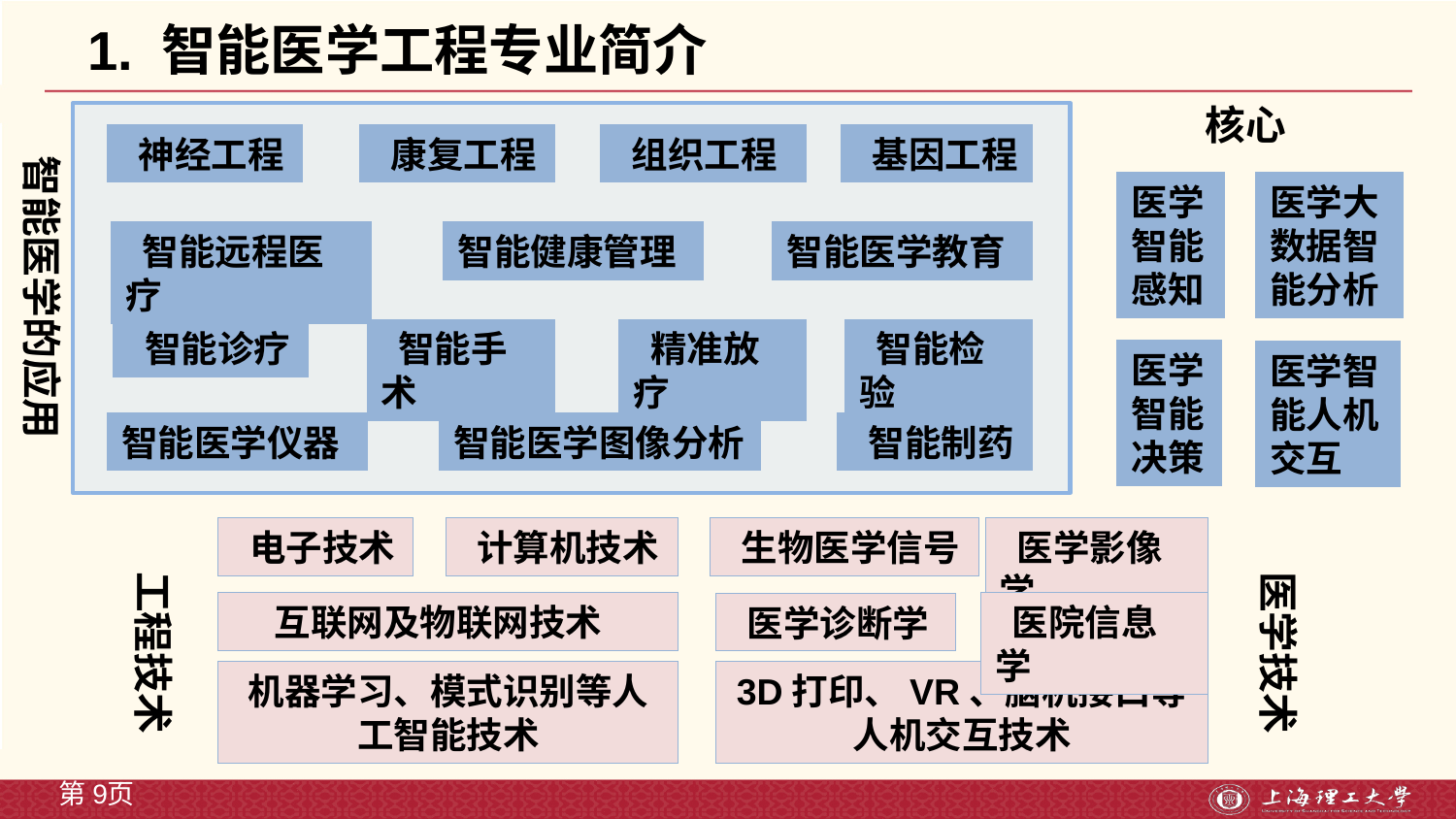

# 1. 智能医学工程专业简介
核心

 神经工程
 康复工程
 组织工程
 基因工程
智能医学的应用
医学智能感知
医学大数据智能分析
 智能远程医疗
智能健康管理
智能医学教育
 智能诊疗
 智能手术
 精准放疗
 智能检验
医学智能决策
医学智能人机交互
智能医学仪器
智能医学图像分析
 智能制药
 电子技术
 计算机技术
 生物医学信号
 医学影像学
工程技术
医学技术
    互联网及物联网技术
 医院信息学
 医学诊断学
机器学习、模式识别等人工智能技术
3D打印、VR、脑机接口等人机交互技术
第9页